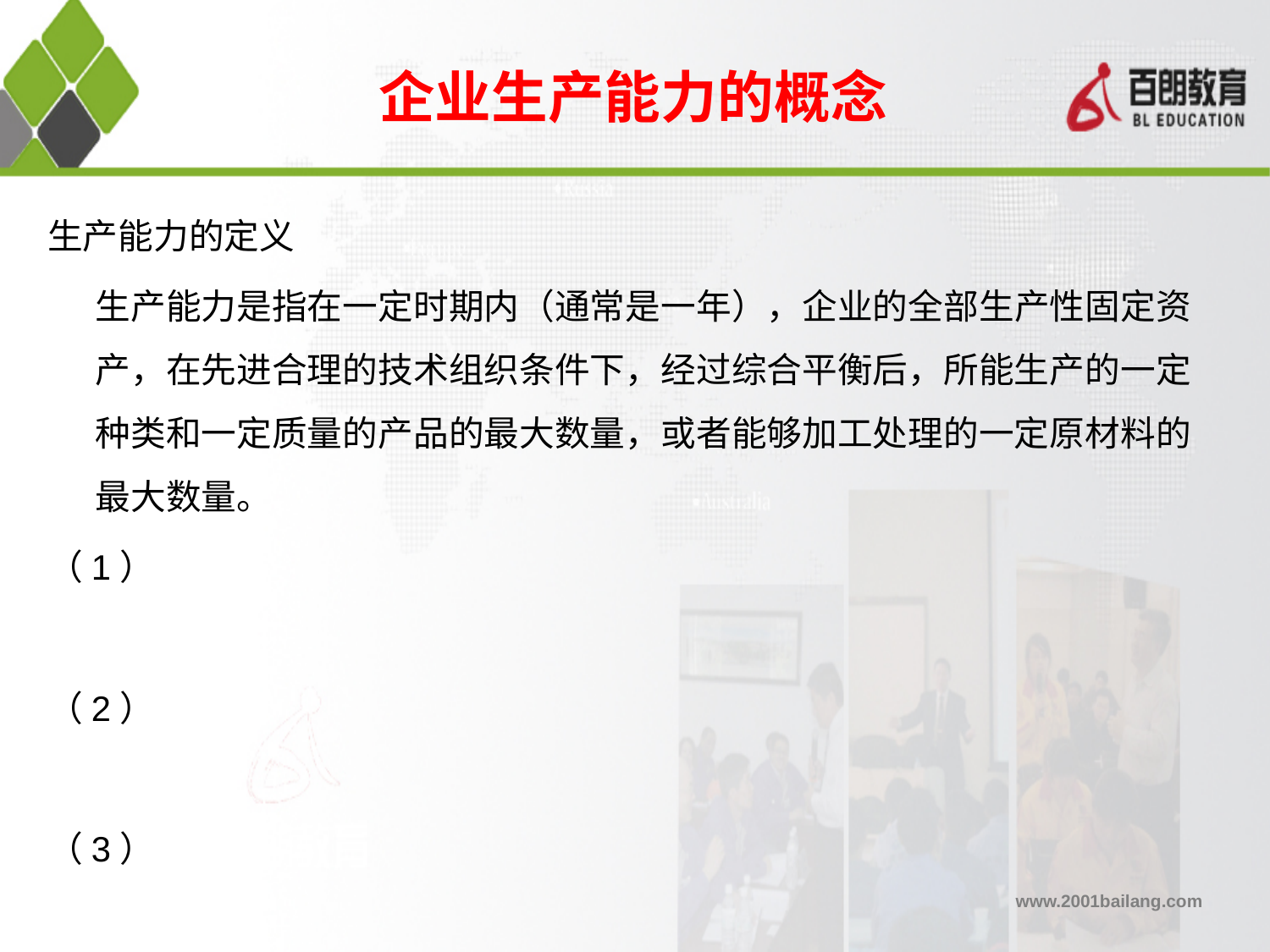

# 企业生产能力的概念
生产能力的定义
     生产能力是指在一定时期内（通常是一年），企业的全部生产性固定资产，在先进合理的技术组织条件下，经过综合平衡后，所能生产的一定种类和一定质量的产品的最大数量，或者能够加工处理的一定原材料的最大数量。
（1）

（2）

（3）